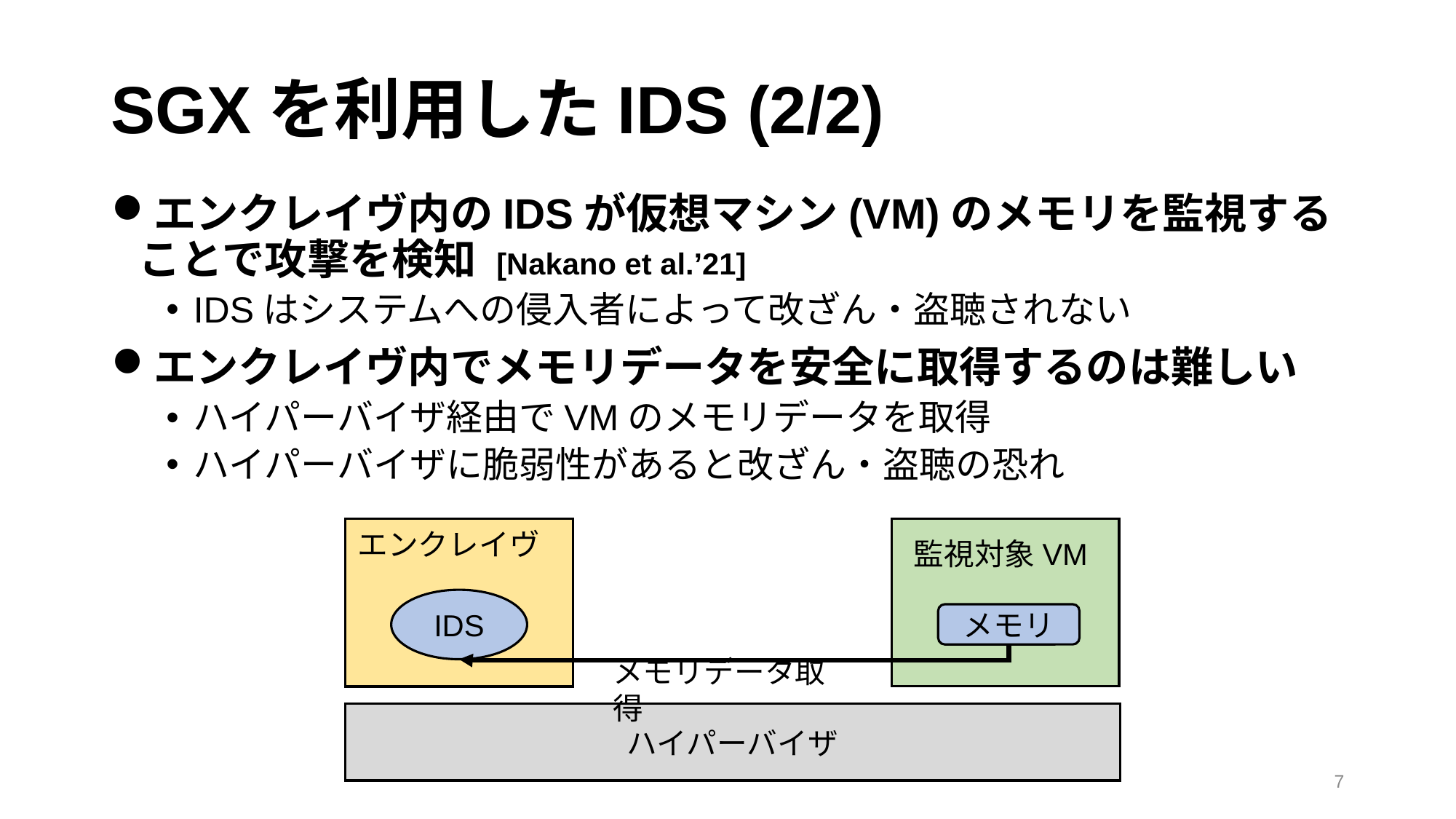

# SGXを利用したIDS (2/2)
エンクレイヴ内のIDSが仮想マシン(VM)のメモリを監視することで攻撃を検知 [Nakano et al.’21]
IDSはシステムへの侵入者によって改ざん・盗聴されない
エンクレイヴ内でメモリデータを安全に取得するのは難しい
ハイパーバイザ経由でVMのメモリデータを取得
ハイパーバイザに脆弱性があると改ざん・盗聴の恐れ

エンクレイヴ
監視対象VM

IDS
メモリ
メモリデータ取得
ハイパーバイザ
7